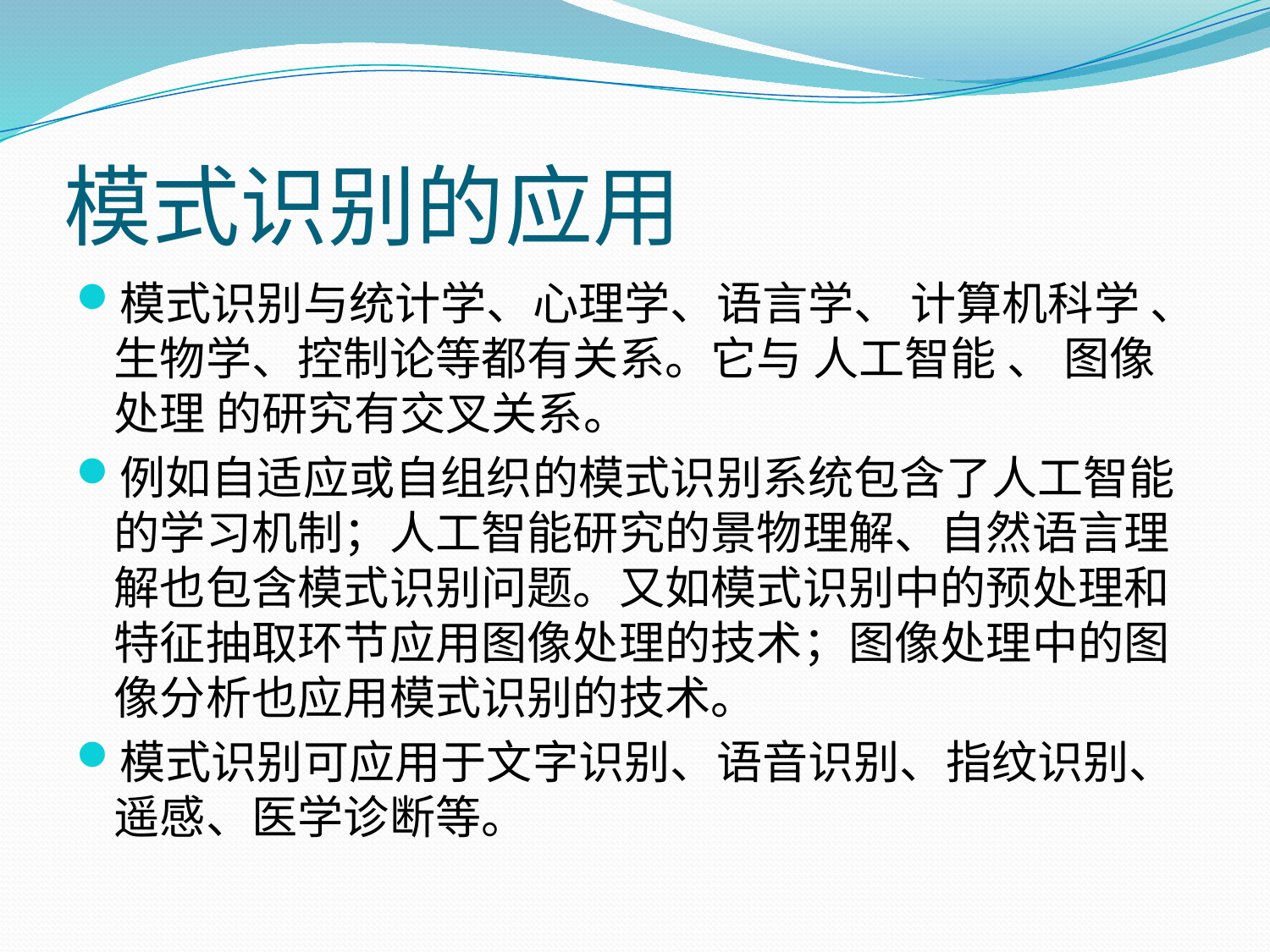

# 模式识别的应用
模式识别与统计学、心理学、语言学、 计算机科学 、生物学、控制论等都有关系。它与 人工智能 、 图像处理 的研究有交叉关系。
例如自适应或自组织的模式识别系统包含了人工智能的学习机制；人工智能研究的景物理解、自然语言理解也包含模式识别问题。又如模式识别中的预处理和特征抽取环节应用图像处理的技术；图像处理中的图像分析也应用模式识别的技术。
模式识别可应用于文字识别、语音识别、指纹识别、遥感、医学诊断等。